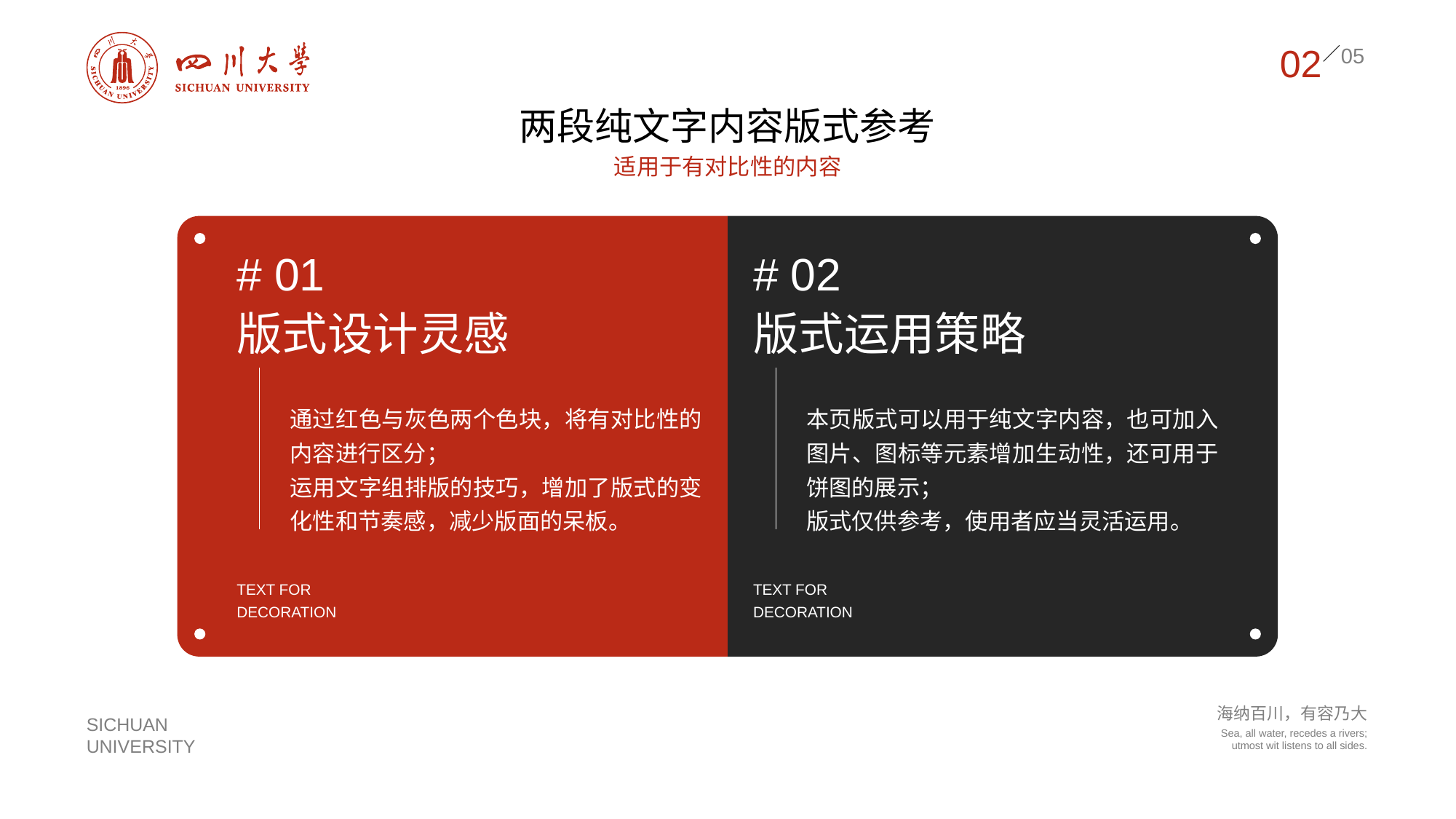

02
两段纯文字内容版式参考
适用于有对比性的内容

# 01
# 02
版式设计灵感
版式运用策略
通过红色与灰色两个色块，将有对比性的内容进行区分；
运用文字组排版的技巧，增加了版式的变化性和节奏感，减少版面的呆板。

本页版式可以用于纯文字内容，也可加入图片、图标等元素增加生动性，还可用于饼图的展示；
版式仅供参考，使用者应当灵活运用。
Text for
decoration
Text for
decoration